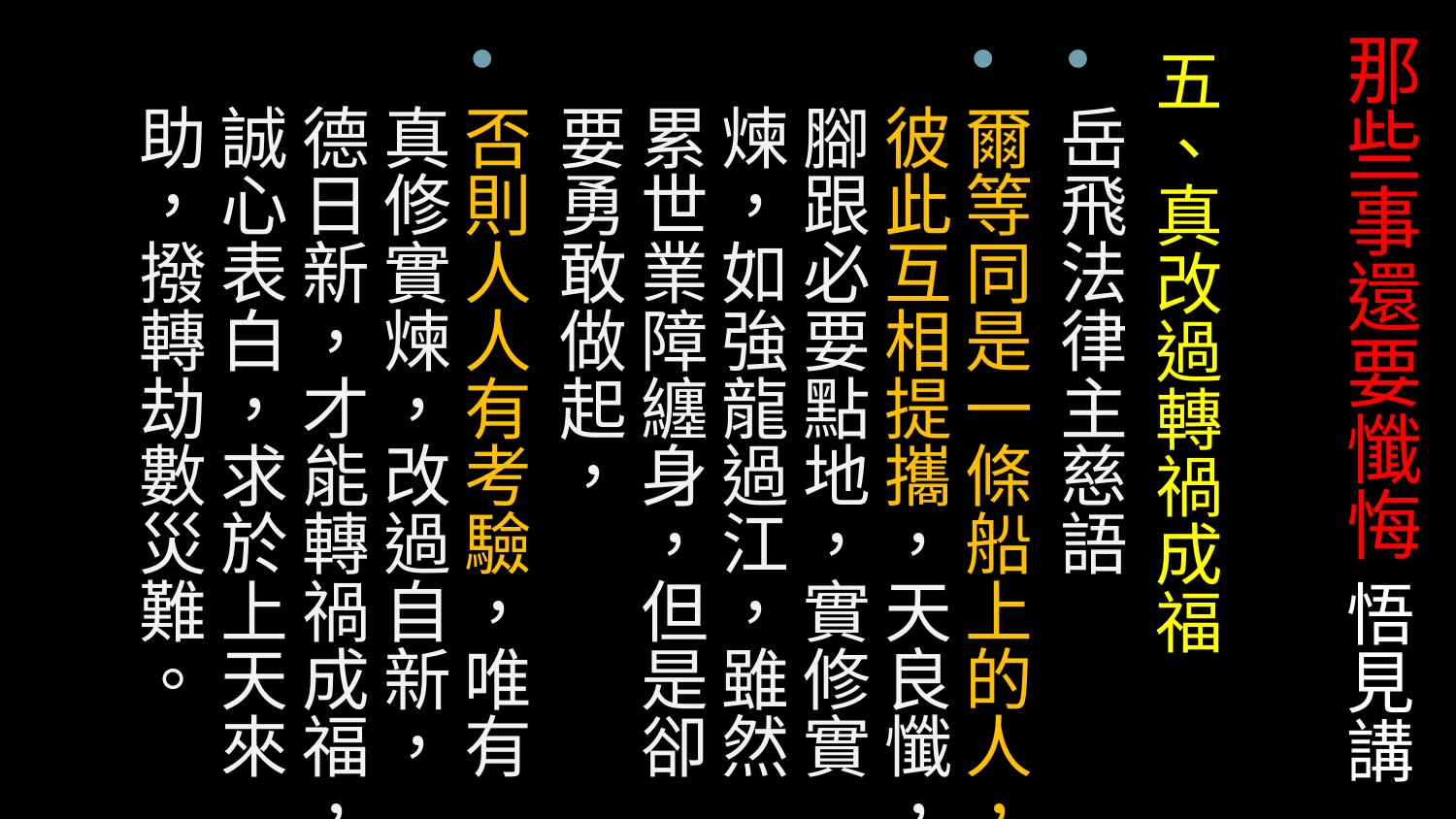

# 那些事還要懺悔 悟見講
五、真改過轉禍成福
岳飛法律主慈語
爾等同是一條船上的人，彼此互相提攜，天良懺，腳跟必要點地，實修實煉，如強龍過江，雖然累世業障纏身，但是卻要勇敢做起，
否則人人有考驗，唯有真修實煉，改過自新，德日新，才能轉禍成福，誠心表白，求於上天來助，撥轉劫數災難。